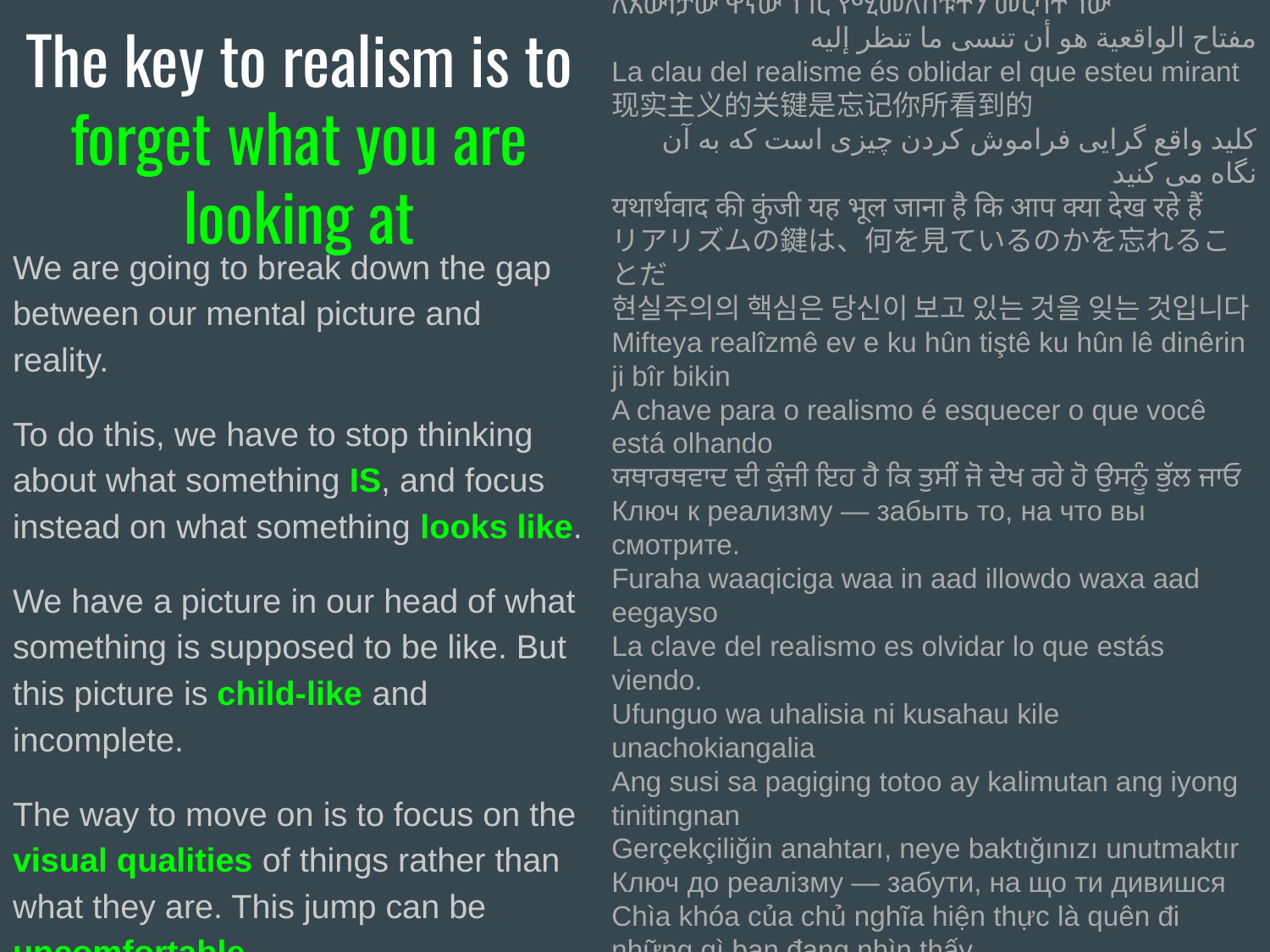

ለእውነታው ዋናው ነገር የሚመለከቱትን መርሳት ነው
مفتاح الواقعية هو أن تنسى ما تنظر إليه
La clau del realisme és oblidar el que esteu mirant
现实主义的关键是忘记你所看到的
کلید واقع گرایی فراموش کردن چیزی است که به آن نگاه می کنید
यथार्थवाद की कुंजी यह भूल जाना है कि आप क्या देख रहे हैं
リアリズムの鍵は、何を見ているのかを忘れることだ
현실주의의 핵심은 당신이 보고 있는 것을 잊는 것입니다
Mifteya realîzmê ev e ku hûn tiştê ku hûn lê dinêrin ji bîr bikin
A chave para o realismo é esquecer o que você está olhando
ਯਥਾਰਥਵਾਦ ਦੀ ਕੁੰਜੀ ਇਹ ਹੈ ਕਿ ਤੁਸੀਂ ਜੋ ਦੇਖ ਰਹੇ ਹੋ ਉਸਨੂੰ ਭੁੱਲ ਜਾਓ
Ключ к реализму — забыть то, на что вы смотрите.
Furaha waaqiciga waa in aad illowdo waxa aad eegayso
La clave del realismo es olvidar lo que estás viendo.
Ufunguo wa uhalisia ni kusahau kile unachokiangalia
Ang susi sa pagiging totoo ay kalimutan ang iyong tinitingnan
Gerçekçiliğin anahtarı, neye baktığınızı unutmaktır
Ключ до реалізму — забути, на що ти дивишся
Chìa khóa của chủ nghĩa hiện thực là quên đi những gì bạn đang nhìn thấy
The key to realism is to forget what you are looking at
We are going to break down the gap between our mental picture and reality.
To do this, we have to stop thinking about what something IS, and focus instead on what something looks like.
We have a picture in our head of what something is supposed to be like. But this picture is child-like and incomplete.
The way to move on is to focus on the visual qualities of things rather than what they are. This jump can be uncomfortable.